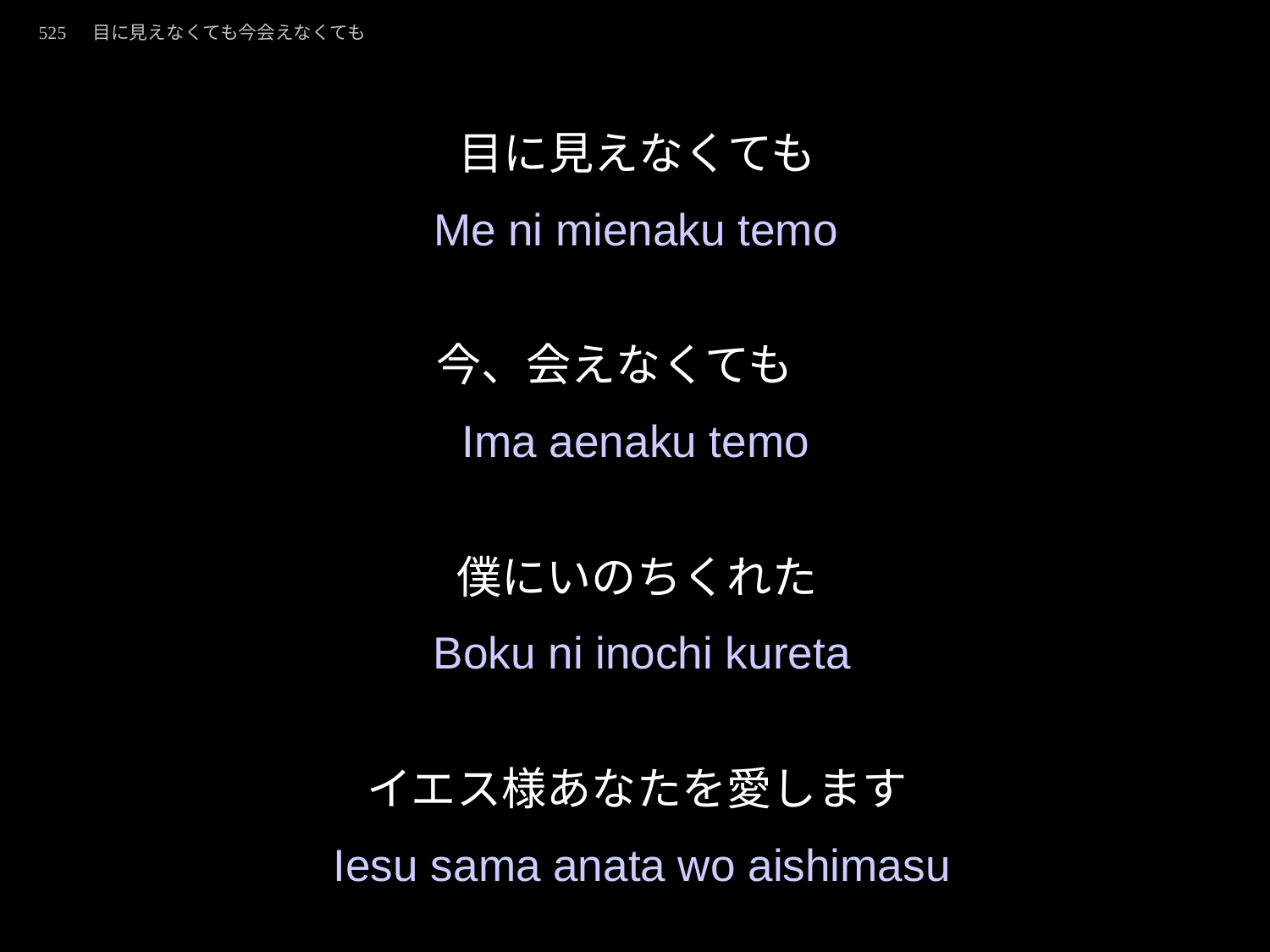

525　目に見えなくても今会えなくても
★W
200809 .ppt
めにみえなくてもいまあえなくても
★５
目に見えなくても

今、会えなくても

僕にいのちくれた

イエス様あなたを愛します
Me ni mienaku temo

Ima aenaku temo

Boku ni inochi kureta

Iesu sama anata wo aishimasu